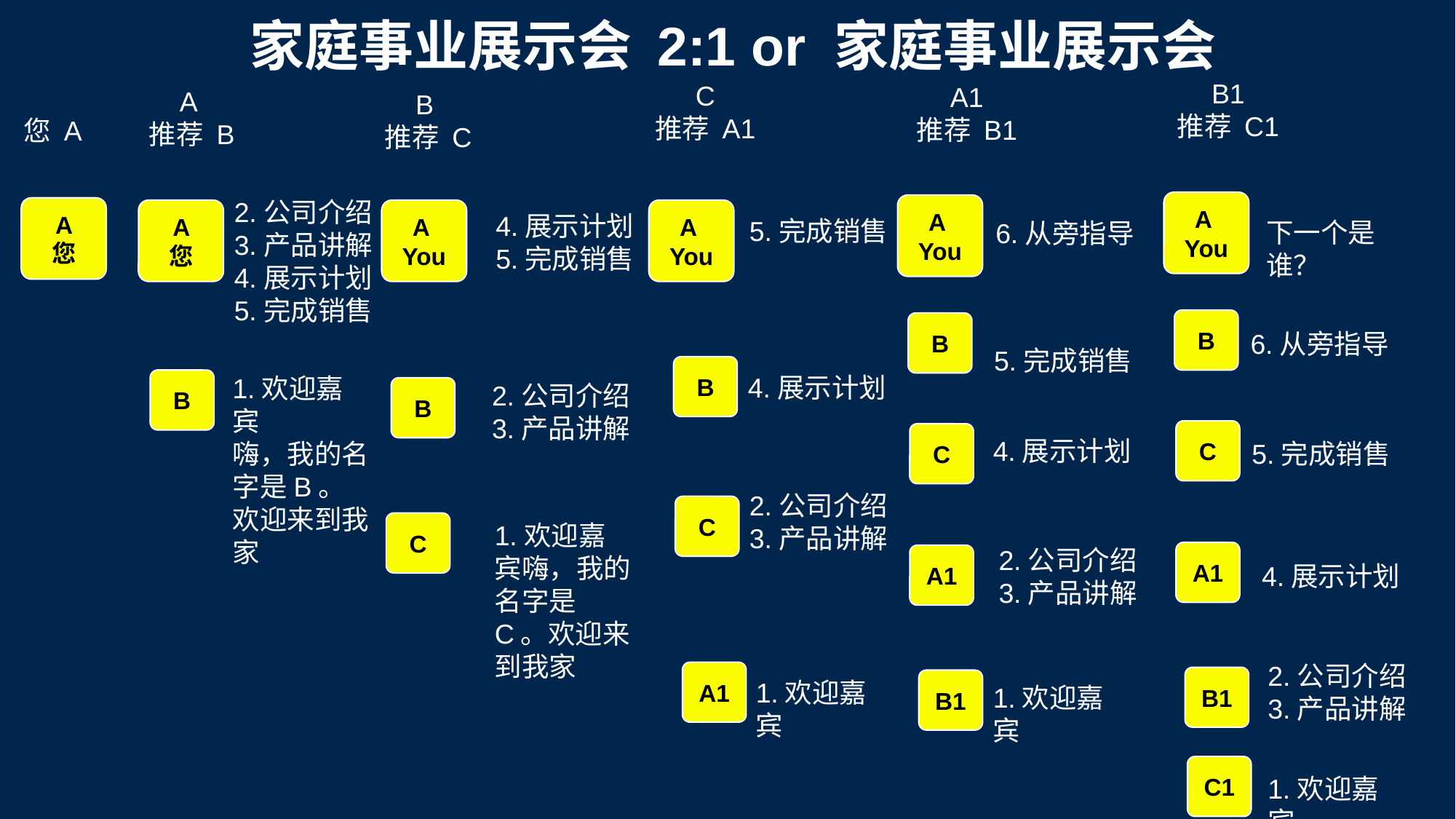

家庭事业展示会 2:1 or 家庭事业展示会
B1
推荐 C1
C
推荐 A1
A1
推荐 B1
A
推荐 B
B
推荐 C
您 A
2.公司介绍
3.产品讲解
4.展示计划
5.完成销售
A
You
A
You
 A
您
 A
您
A
You
A
You
4.展示计划
5.完成销售
5.完成销售
下一个是谁？

6.从旁指导
B
B
6.从旁指导
5.完成销售
B
4.展示计划
1.欢迎嘉宾
嗨，我的名字是B。欢迎来到我家

B
2.公司介绍
3.产品讲解

B
C
C
4.展示计划
5.完成销售
2.公司介绍
3.产品讲解
C
C
1.欢迎嘉宾嗨，我的名字是C。欢迎来到我家
2.公司介绍
3.产品讲解
A1
A1
4.展示计划
2.公司介绍
3.产品讲解
A1
B1
1.欢迎嘉宾
B1
1.欢迎嘉宾
C1
1.欢迎嘉宾